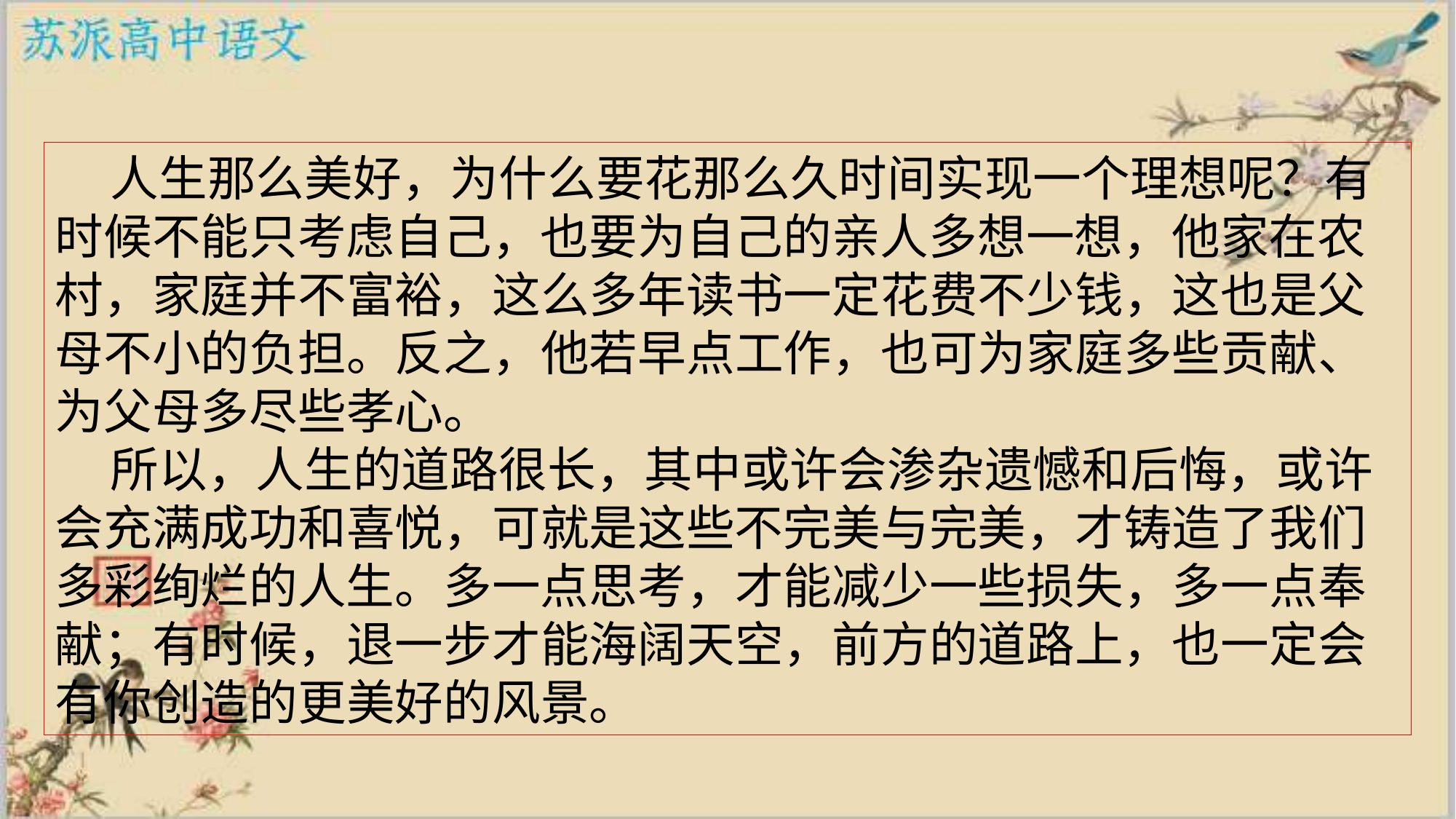

人生那么美好，为什么要花那么久时间实现一个理想呢？有时候不能只考虑自己，也要为自己的亲人多想一想，他家在农村，家庭并不富裕，这么多年读书一定花费不少钱，这也是父母不小的负担。反之，他若早点工作，也可为家庭多些贡献、为父母多尽些孝心。
    所以，人生的道路很长，其中或许会渗杂遗憾和后悔，或许会充满成功和喜悦，可就是这些不完美与完美，才铸造了我们多彩绚烂的人生。多一点思考，才能减少一些损失，多一点奉献；有时候，退一步才能海阔天空，前方的道路上，也一定会有你创造的更美好的风景。